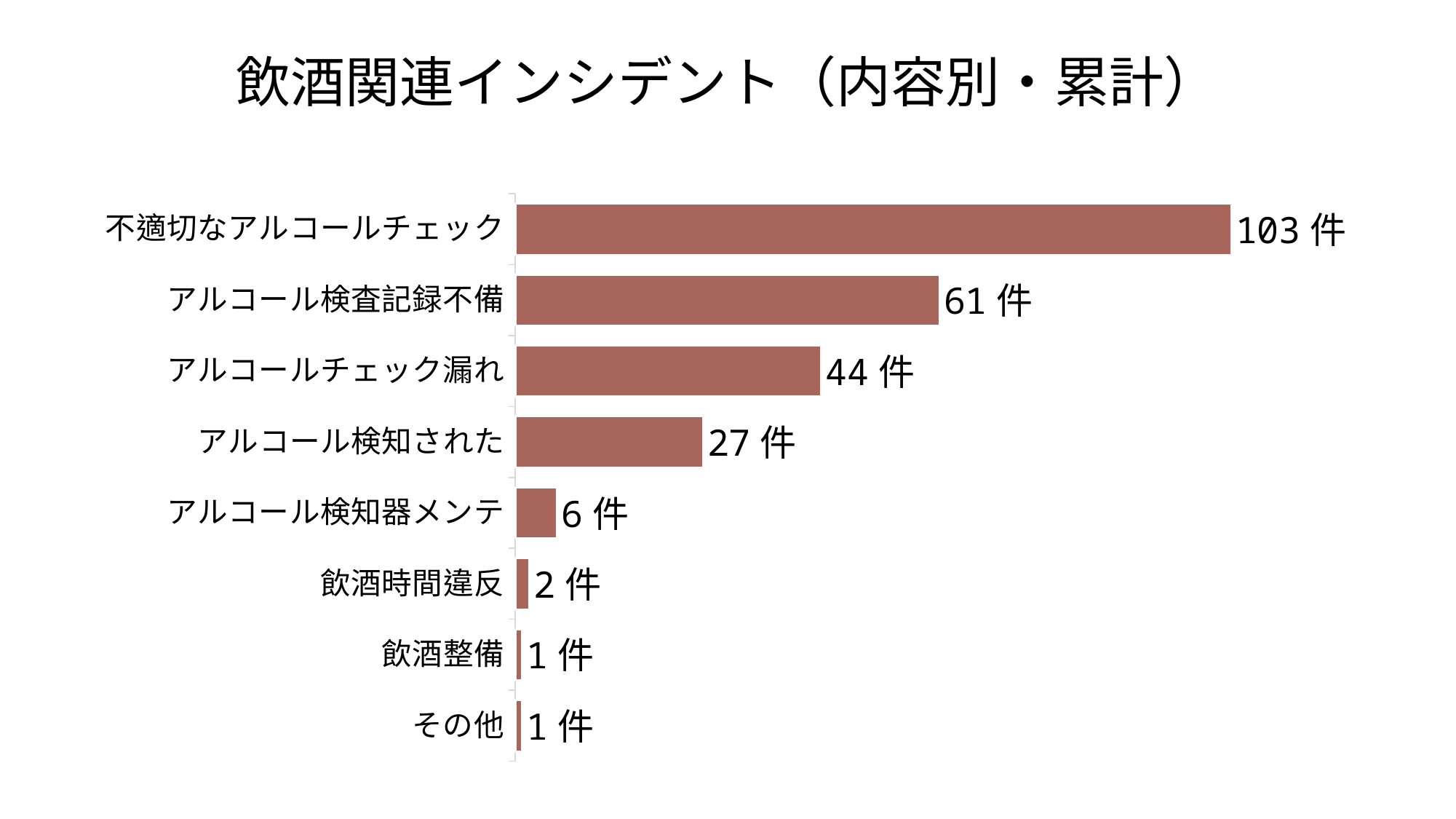

# 飲酒関連インシデント（内容別・累計）

### Chart

| Category |  |
|---|---|
| その他 | 1.0 |
| 飲酒整備 | 1.0 |
| 飲酒時間違反 | 2.0 |
| アルコール検知器メンテ | 6.0 |
| アルコール検知された | 27.0 |
| アルコールチェック漏れ | 44.0 |
| アルコール検査記録不備 | 61.0 |
| 不適切なアルコールチェック | 103.0 |